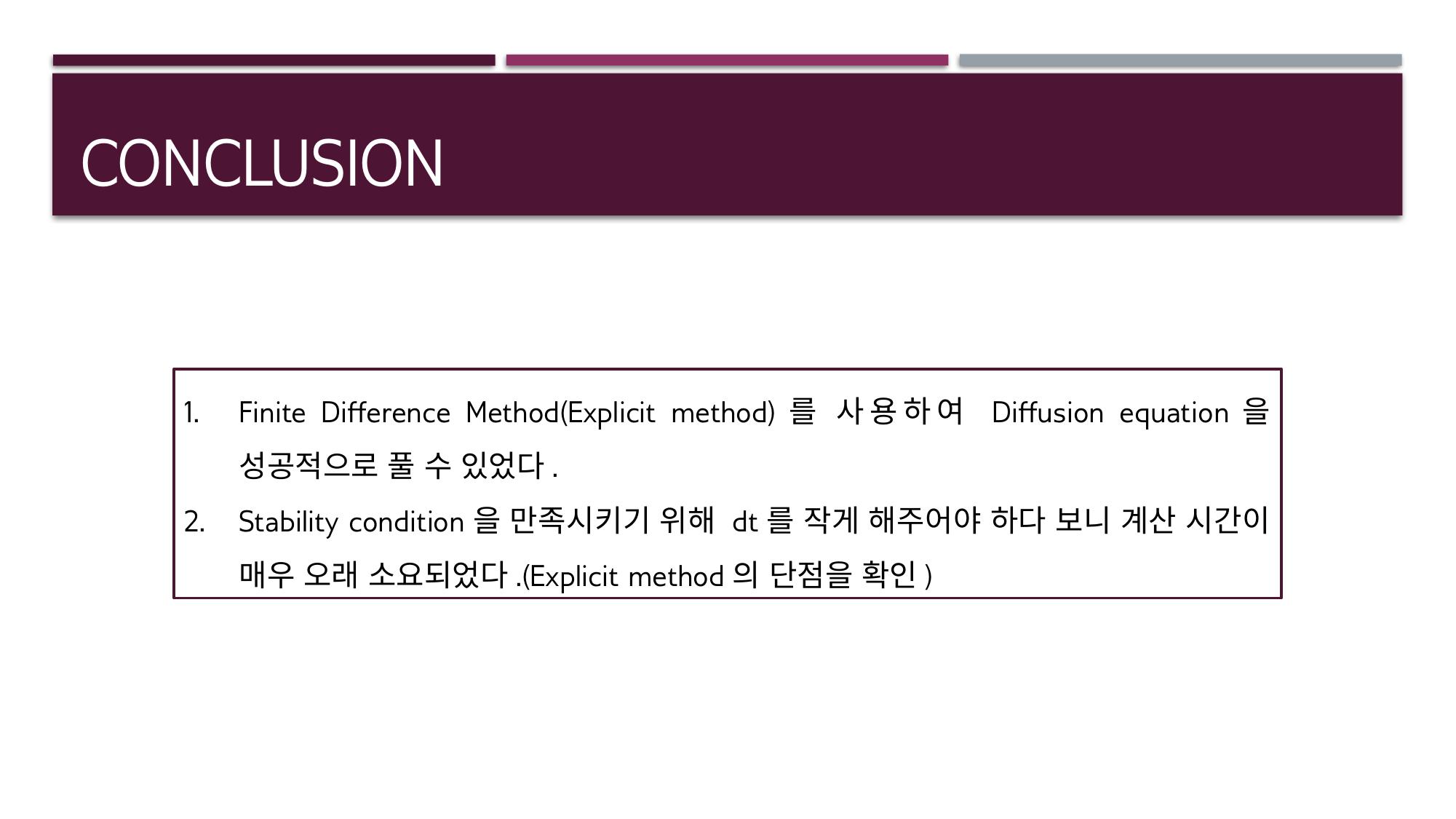

# conclusion
Finite Difference Method(Explicit method)를 사용하여 Diffusion equation을 성공적으로 풀 수 있었다.
Stability condition을 만족시키기 위해 dt를 작게 해주어야 하다 보니 계산 시간이 매우 오래 소요되었다.(Explicit method의 단점을 확인)